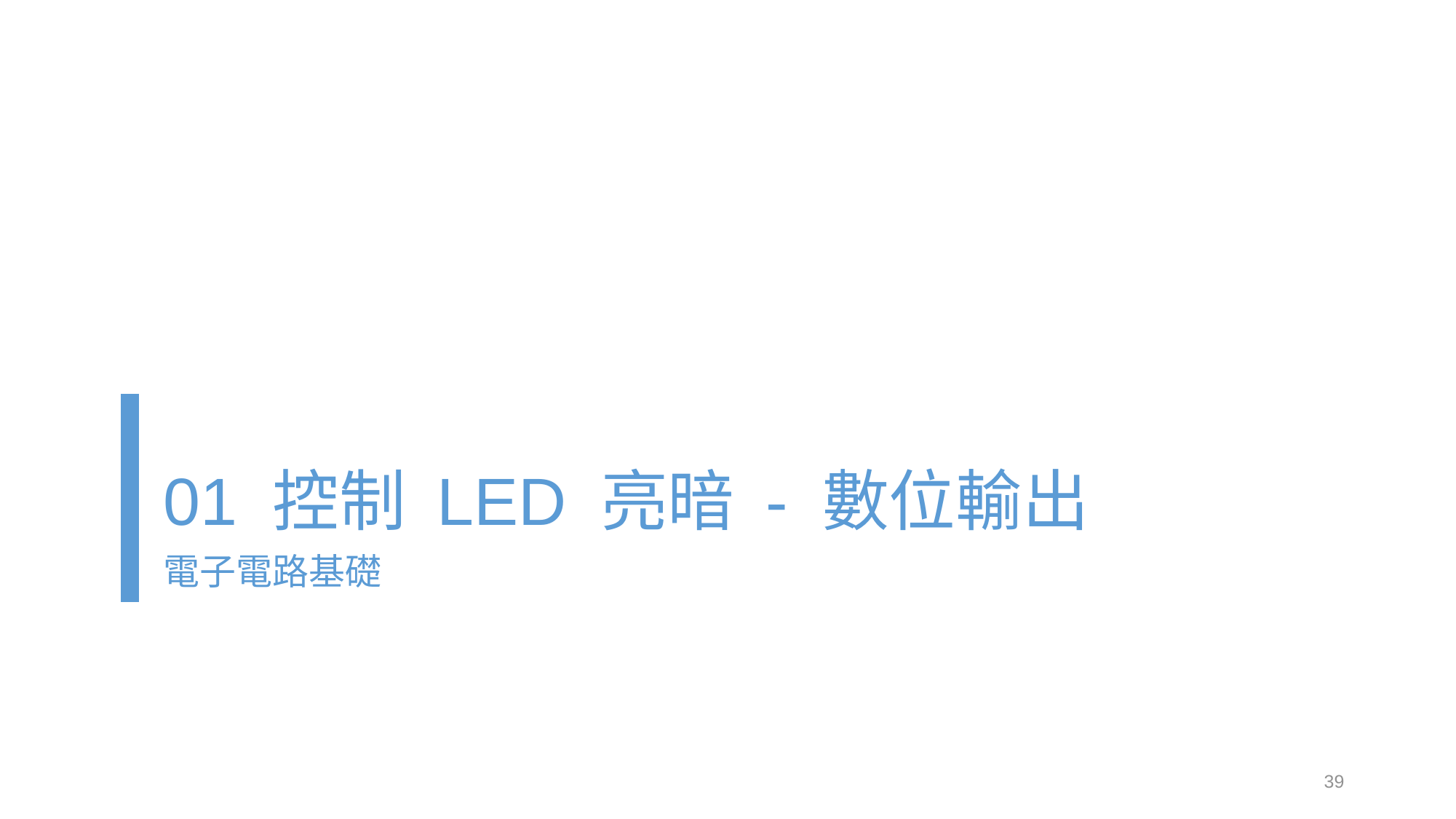

# 01 控制 LED 亮暗 - 數位輸出
電子電路基礎
39